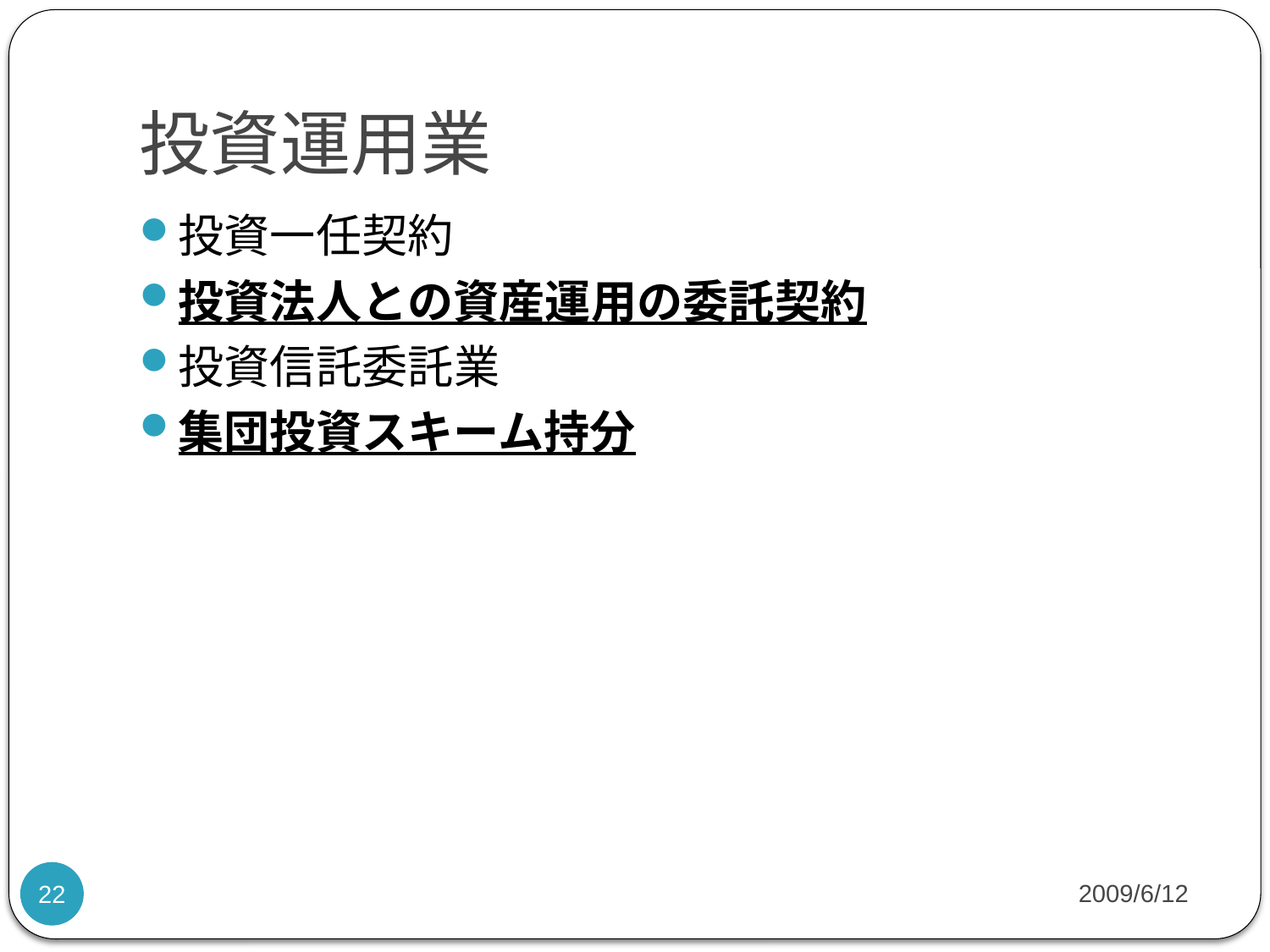

# 投資運用業
投資一任契約
投資法人との資産運用の委託契約
投資信託委託業
集団投資スキーム持分
2009/6/12
22